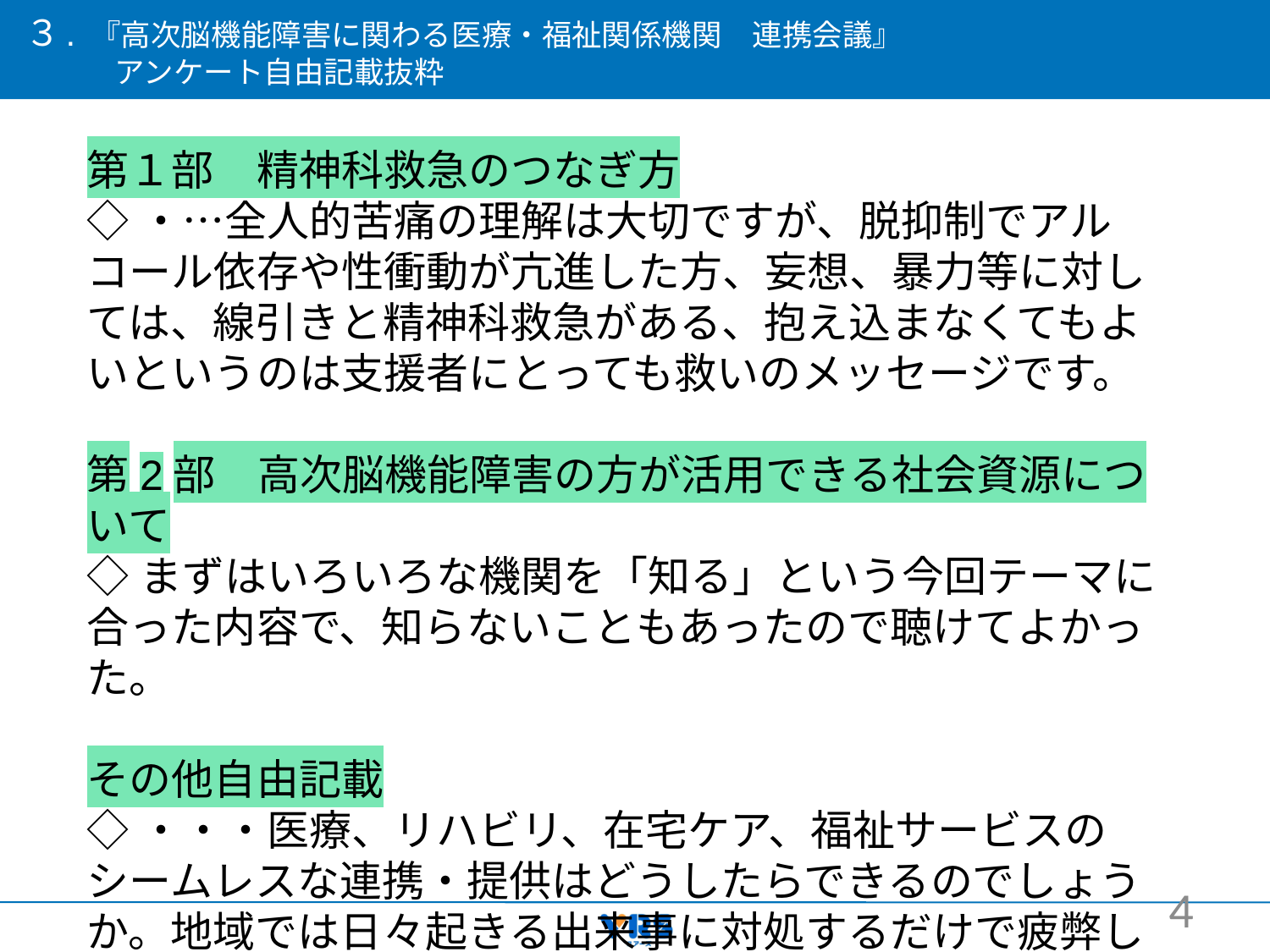

# ３. 『高次脳機能障害に関わる医療・福祉関係機関　連携会議』 　　　アンケート自由記載抜粋
第１部　精神科救急のつなぎ方
◇・…全人的苦痛の理解は大切ですが、脱抑制でアルコール依存や性衝動が亢進した方、妄想、暴力等に対しては、線引きと精神科救急がある、抱え込まなくてもよいというのは支援者にとっても救いのメッセージです。

第2部　高次脳機能障害の方が活用できる社会資源について
◇まずはいろいろな機関を「知る」という今回テーマに合った内容で、知らないこともあったので聴けてよかった。

その他自由記載
◇・・・医療、リハビリ、在宅ケア、福祉サービスのシームレスな連携・提供はどうしたらできるのでしょうか。地域では日々起きる出来事に対処するだけで疲弊しています。
4